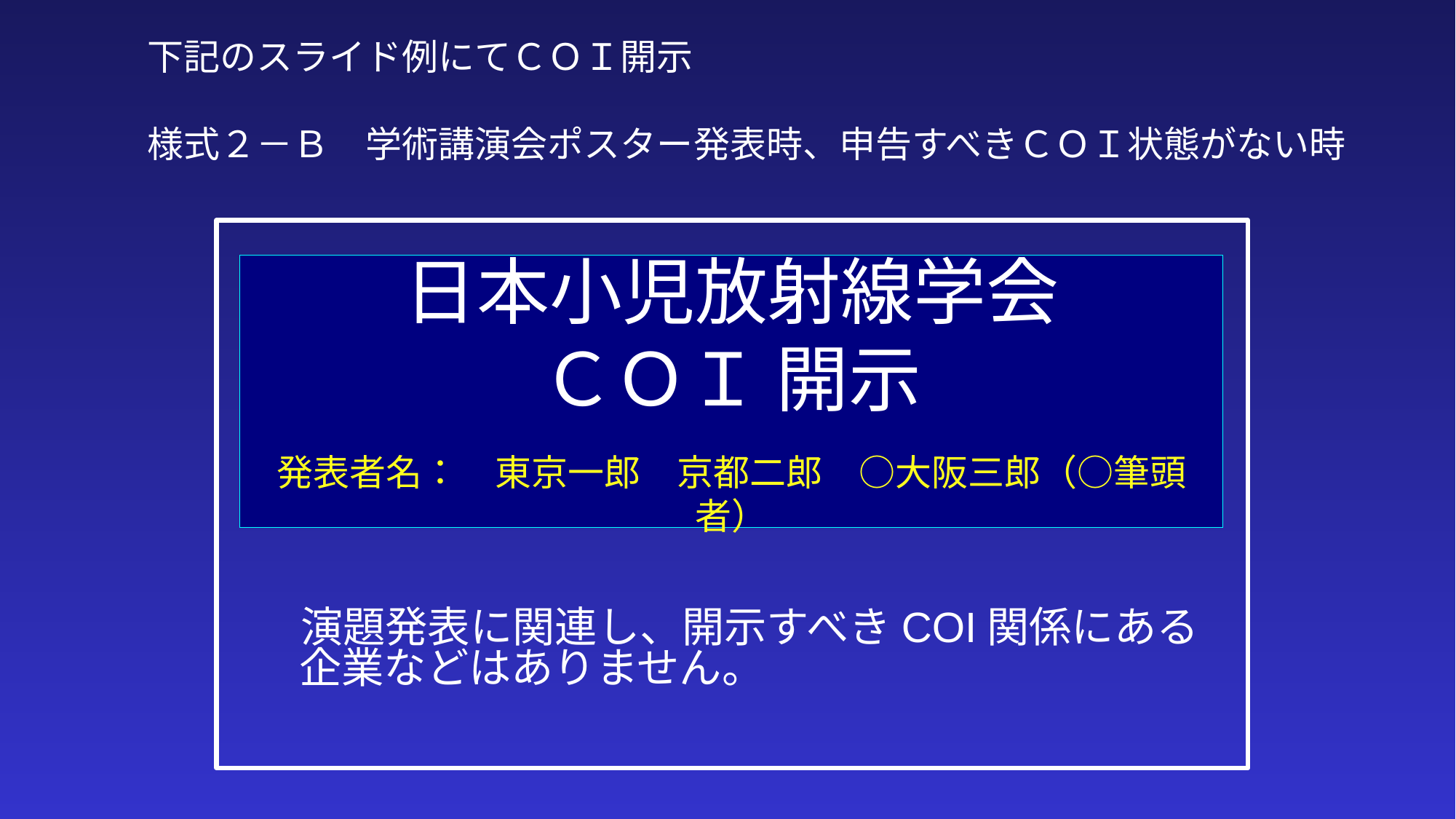

下記のスライド例にてＣＯＩ開示

様式２－Ｂ　学術講演会ポスター発表時、申告すべきＣＯＩ状態がない時

# 日本小児放射線学会 ＣＯＩ 開示 　 発表者名：　東京一郎　京都二郎　○大阪三郎（○筆頭者）

　演題発表に関連し、開示すべきCOI関係にある企業などはありません。